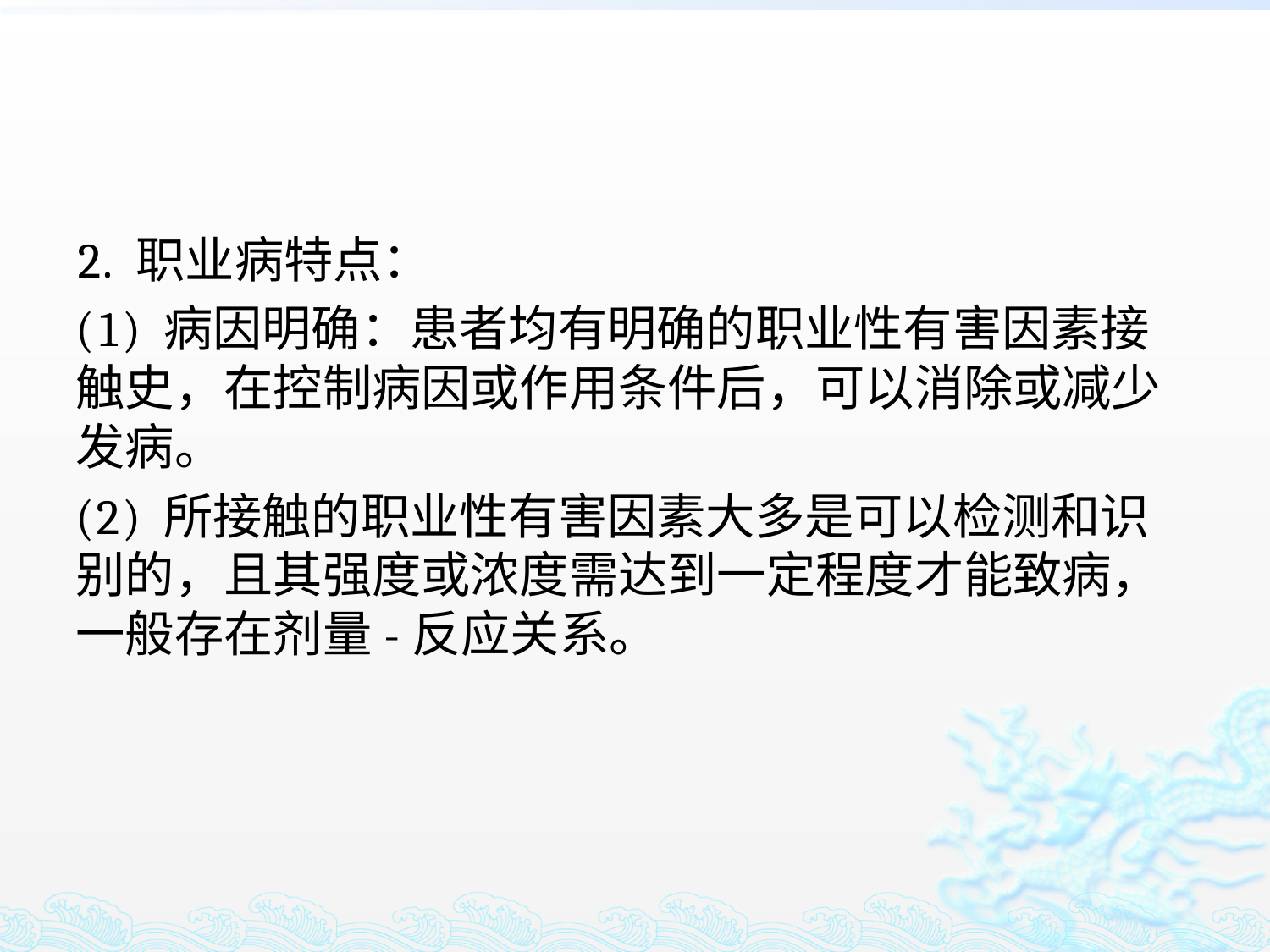

#
2. 职业病特点：
(1) 病因明确：患者均有明确的职业性有害因素接触史，在控制病因或作用条件后，可以消除或减少发病。
(2) 所接触的职业性有害因素大多是可以检测和识别的，且其强度或浓度需达到一定程度才能致病，一般存在剂量-反应关系。